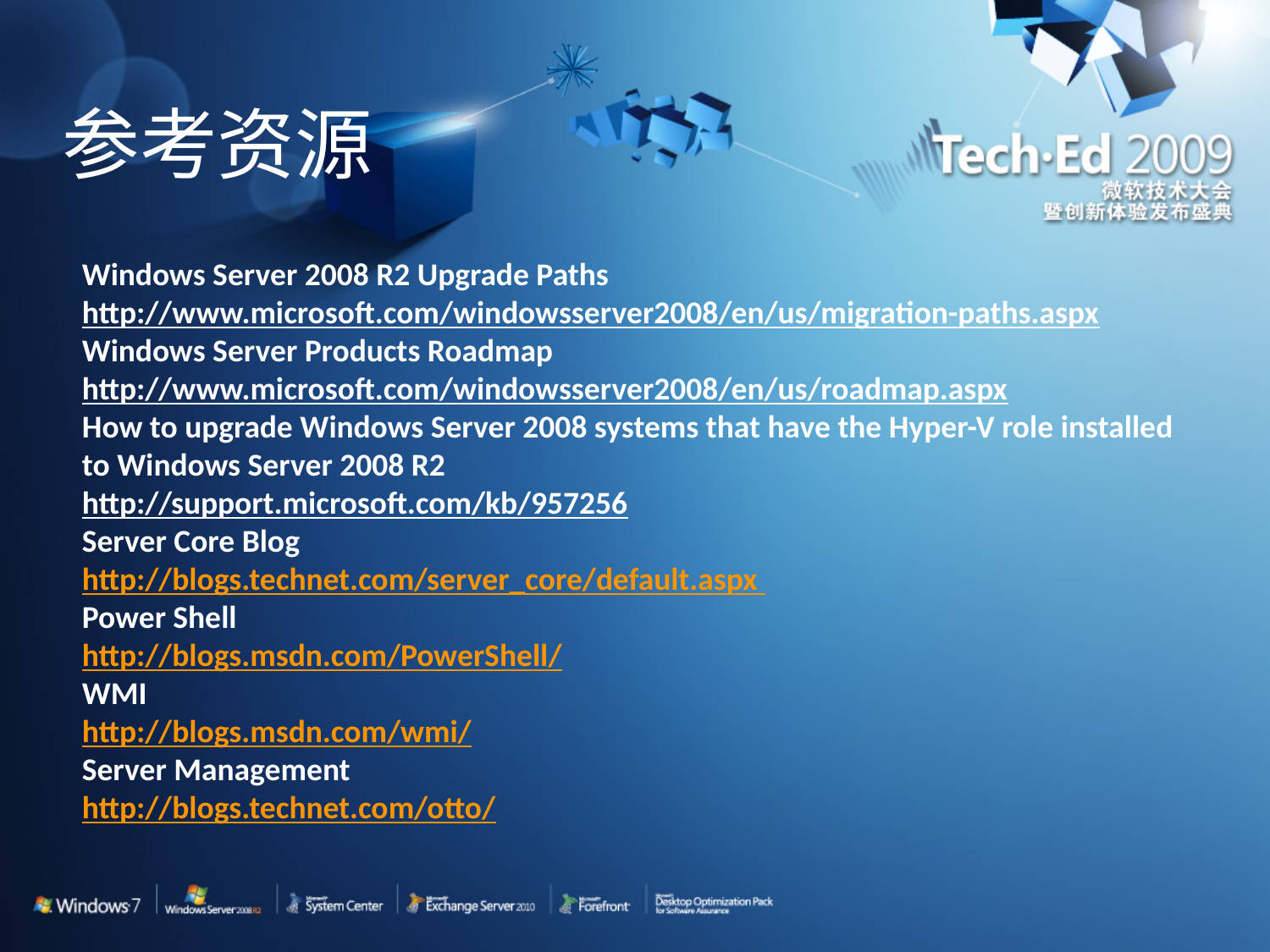

# 参考资源
Windows Server 2008 R2 Upgrade Paths
http://www.microsoft.com/windowsserver2008/en/us/migration-paths.aspx
Windows Server Products Roadmap
http://www.microsoft.com/windowsserver2008/en/us/roadmap.aspx
How to upgrade Windows Server 2008 systems that have the Hyper-V role installed to Windows Server 2008 R2
http://support.microsoft.com/kb/957256
Server Core Blog
http://blogs.technet.com/server_core/default.aspx
Power Shell
http://blogs.msdn.com/PowerShell/
WMI
http://blogs.msdn.com/wmi/
Server Management
http://blogs.technet.com/otto/